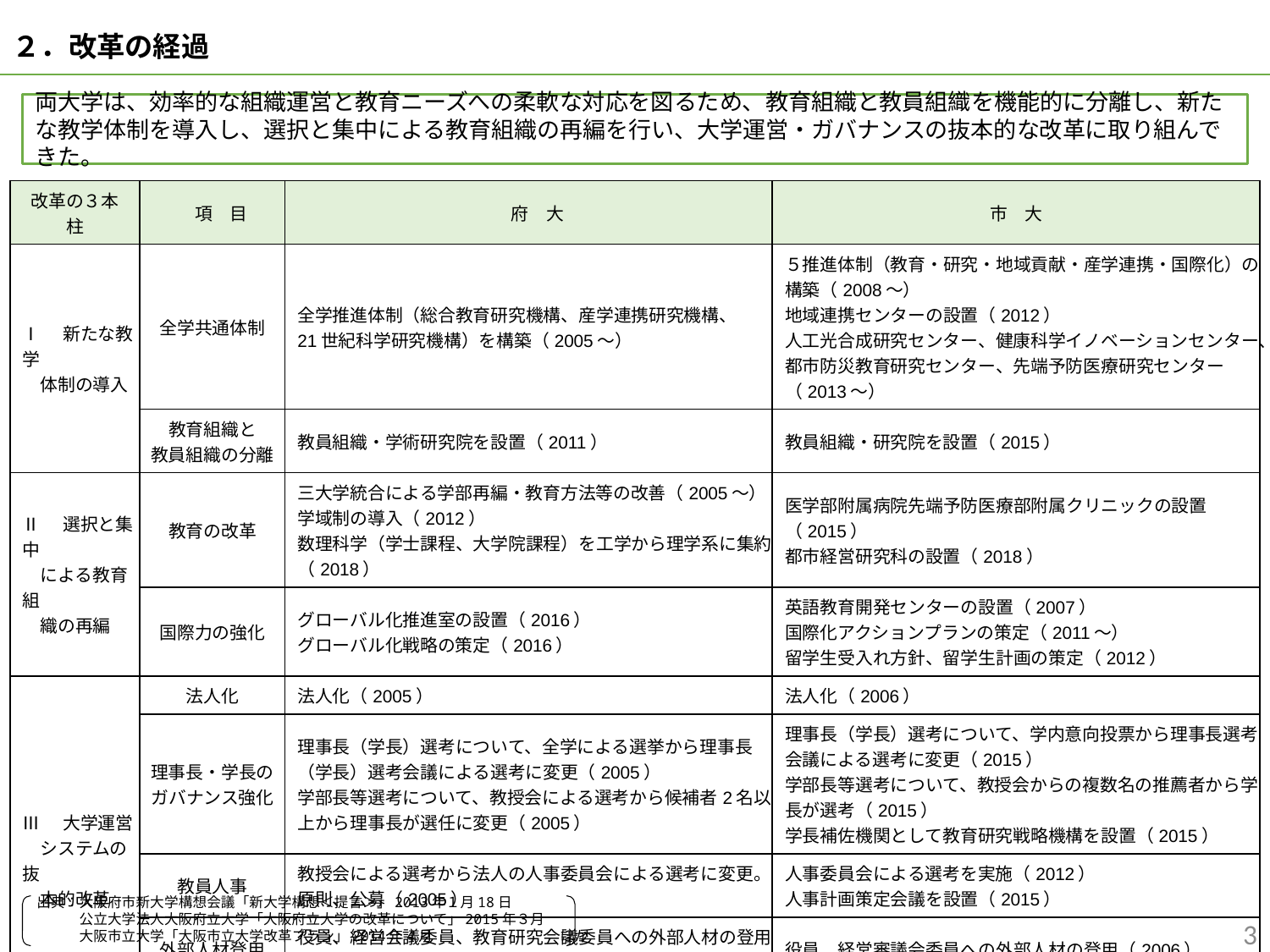

２．改革の経過
両大学は、効率的な組織運営と教育ニーズへの柔軟な対応を図るため、教育組織と教員組織を機能的に分離し、新たな教学体制を導入し、選択と集中による教育組織の再編を行い、大学運営・ガバナンスの抜本的な改革に取り組んできた。
| 改革の３本柱 | 項　目 | 府　大 | 市　大 |
| --- | --- | --- | --- |
| Ⅰ　新たな教学 　体制の導入 | 全学共通体制 | 全学推進体制（総合教育研究機構、産学連携研究機構、 21世紀科学研究機構）を構築（2005～） | ５推進体制（教育・研究・地域貢献・産学連携・国際化）の構築（2008～） 地域連携センターの設置（2012） 人工光合成研究センター、健康科学イノベーションセンター、都市防災教育研究センター、先端予防医療研究センター（2013～） |
|  | 教育組織と 教員組織の分離 | 教員組織・学術研究院を設置（2011） | 教員組織・研究院を設置（2015） |
| Ⅱ　選択と集中 　による教育組 　織の再編 | 教育の改革 | 三大学統合による学部再編・教育方法等の改善（2005～） 学域制の導入（2012） 数理科学（学士課程、大学院課程）を工学から理学系に集約（2018） | 医学部附属病院先端予防医療部附属クリニックの設置（2015） 都市経営研究科の設置（2018） |
|  | 国際力の強化 | グローバル化推進室の設置（2016） グローバル化戦略の策定（2016） | 英語教育開発センターの設置（2007） 国際化アクションプランの策定（2011～） 留学生受入れ方針、留学生計画の策定（2012） |
| Ⅲ　大学運営 　システムの抜 　本的改革 | 法人化 | 法人化（2005） | 法人化（2006） |
|  | 理事長・学長の ガバナンス強化 | 理事長（学長）選考について、全学による選挙から理事長（学長）選考会議による選考に変更（2005） 学部長等選考について、教授会による選考から候補者2名以上から理事長が選任に変更（2005） | 理事長（学長）選考について、学内意向投票から理事長選考会議による選考に変更（2015） 学部長等選考について、教授会からの複数名の推薦者から学長が選考（2015） 学長補佐機関として教育研究戦略機構を設置（2015） |
|  | 教員人事 | 教授会による選考から法人の人事委員会による選考に変更。原則、公募（2005） | 人事委員会による選考を実施（2012） 人事計画策定会議を設置（2015） |
|  | 外部人材登用 | 役員、経営会議委員、教育研究会議委員への外部人材の登用（2005～） | 役員、経営審議会委員への外部人材の登用（2006） |
|  | 情報の活用・発信 | 広報課の設置（2011） 学長記者懇談会の開催（2015） | 広報室の設置、記者懇談会の開催（2011～） 東京オフィスの設置（2011） |
　出典：大阪府市新大学構想会議「新大学構想＜提言＞」2013年１月18日
　　　　公立大学法人大阪府立大学「大阪府立大学の改革について」2015年３月
　　　　大阪市立大学「大阪市立大学改革プラン」2014年4月　　　　　　　　　ほか

3